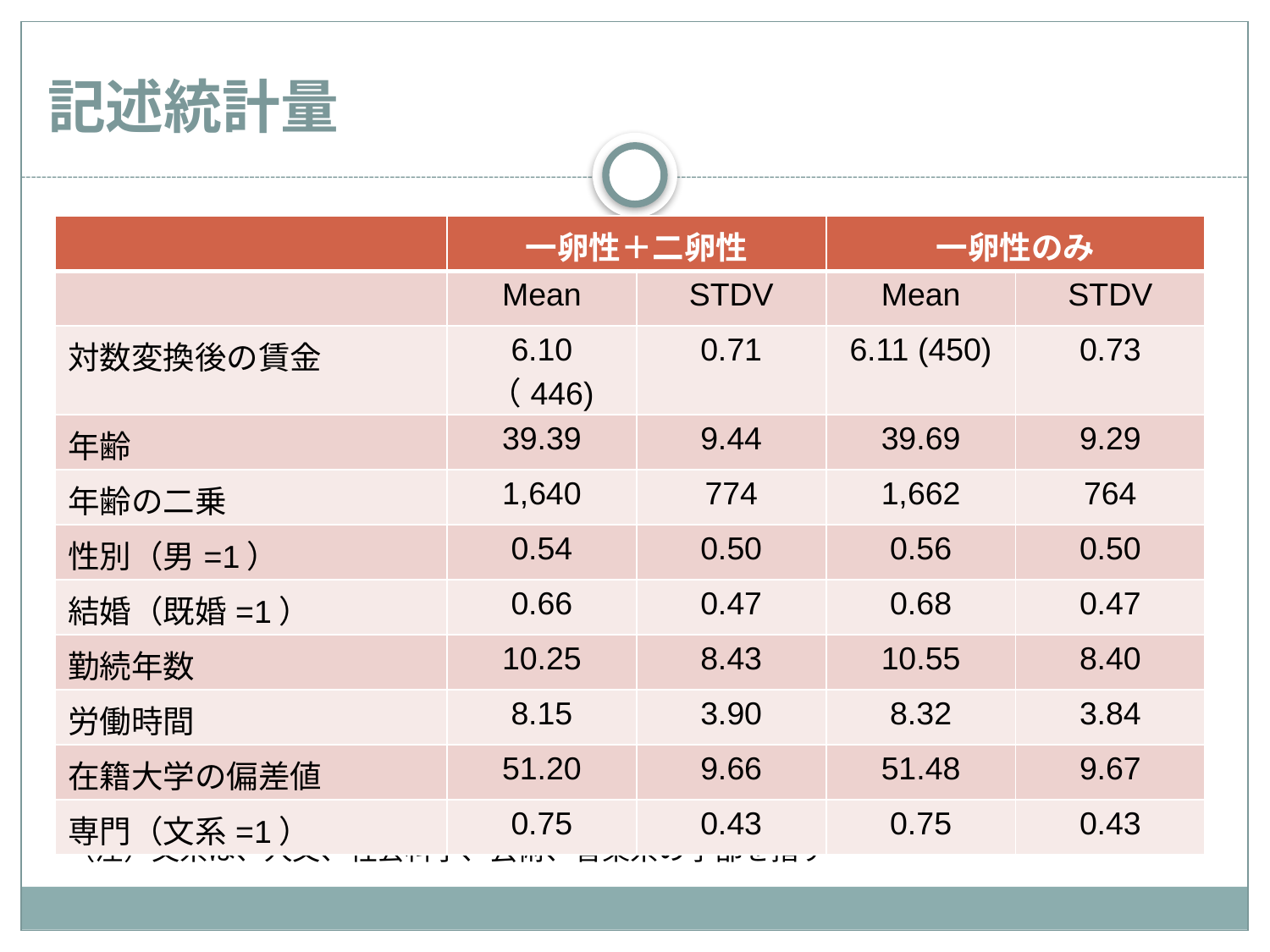

# 記述統計量
|  | 一卵性＋二卵性 |  | 一卵性のみ |  |
| --- | --- | --- | --- | --- |
|  | Mean | STDV | Mean | STDV |
| 対数変換後の賃金 | 6.10 （446) | 0.71 | 6.11 (450) | 0.73 |
| 年齢 | 39.39 | 9.44 | 39.69 | 9.29 |
| 年齢の二乗 | 1,640 | 774 | 1,662 | 764 |
| 性別（男=1） | 0.54 | 0.50 | 0.56 | 0.50 |
| 結婚（既婚=1） | 0.66 | 0.47 | 0.68 | 0.47 |
| 勤続年数 | 10.25 | 8.43 | 10.55 | 8.40 |
| 労働時間 | 8.15 | 3.90 | 8.32 | 3.84 |
| 在籍大学の偏差値 | 51.20 | 9.66 | 51.48 | 9.67 |
| 専門（文系=1） | 0.75 | 0.43 | 0.75 | 0.43 |
（注）文系は、人文、社会科学、芸術、音楽系の学部を指す